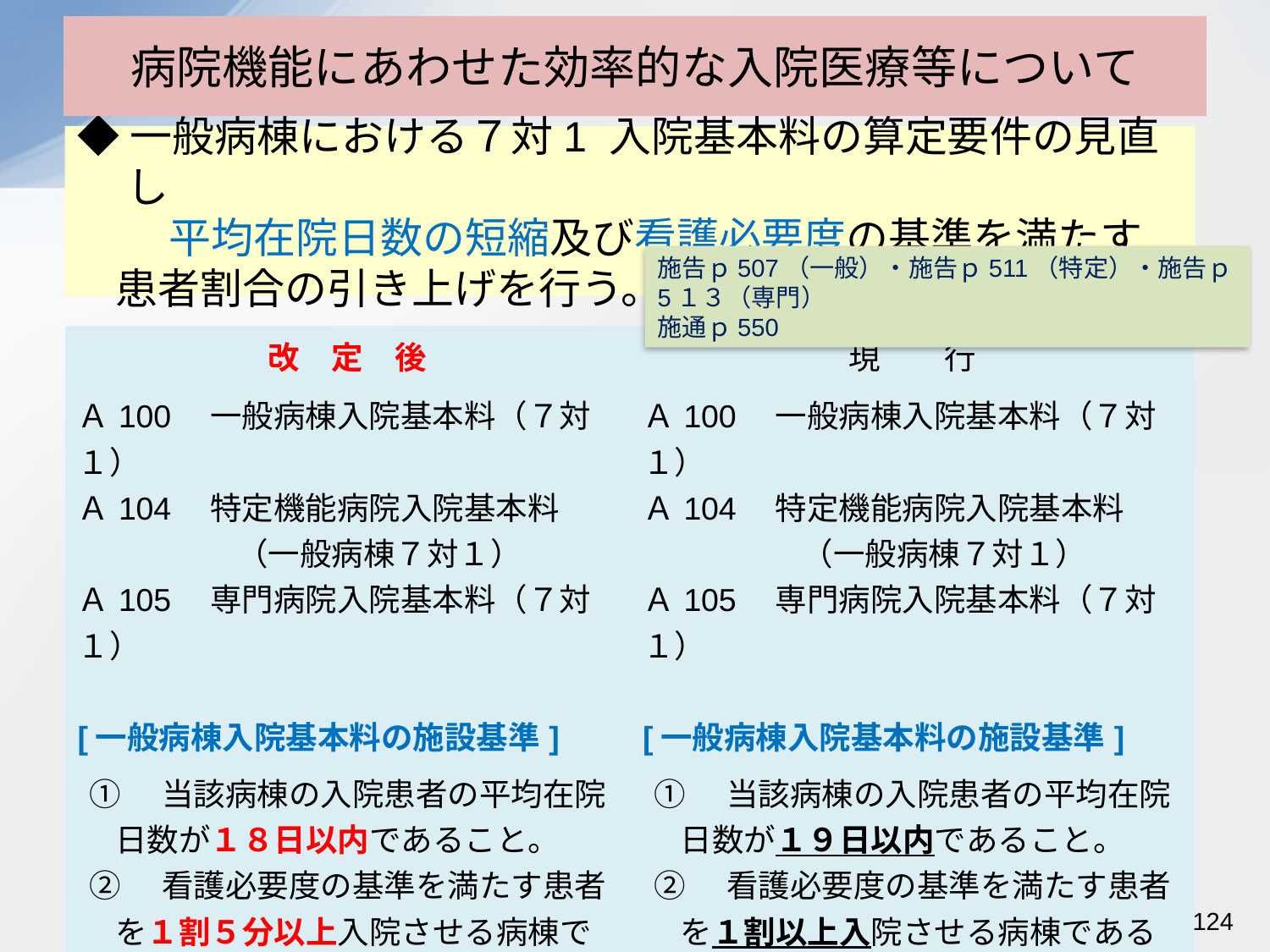

# 病院機能にあわせた効率的な入院医療等について
◆一般病棟における７対1 入院基本料の算定要件の見直し
　平均在院日数の短縮及び看護必要度の基準を満たす患者割合の引き上げを行う。
施告ｐ507（一般）・施告ｐ511（特定）・施告ｐ5１３（専門）
施通ｐ550
| 改　定　後 | 現　　行 |
| --- | --- |
| Ａ100　一般病棟入院基本料（７対１） Ａ104　特定機能病院入院基本料 　　　　　（一般病棟７対１） Ａ105　専門病院入院基本料（７対１） 　　　　　　　　　　　　　　　 [一般病棟入院基本料の施設基準] ①　当該病棟の入院患者の平均在院日数が１８日以内であること。 ②　看護必要度の基準を満たす患者を１割５分以上入院させる病棟であること（救命救急入院料を算定する治療室を有している保険医療機関の病棟を除く）。 | Ａ100　一般病棟入院基本料（７対１） Ａ104　特定機能病院入院基本料 　　　　　（一般病棟７対１） Ａ105　専門病院入院基本料（７対１） 　　　　　　　　　　　　　　 [一般病棟入院基本料の施設基準] ①　当該病棟の入院患者の平均在院日数が１９日以内であること。 ②　看護必要度の基準を満たす患者を１割以上入院させる病棟であること（救命救急入院料を算定する治療室を有している保険医療機関の病棟を除く）。 |
124